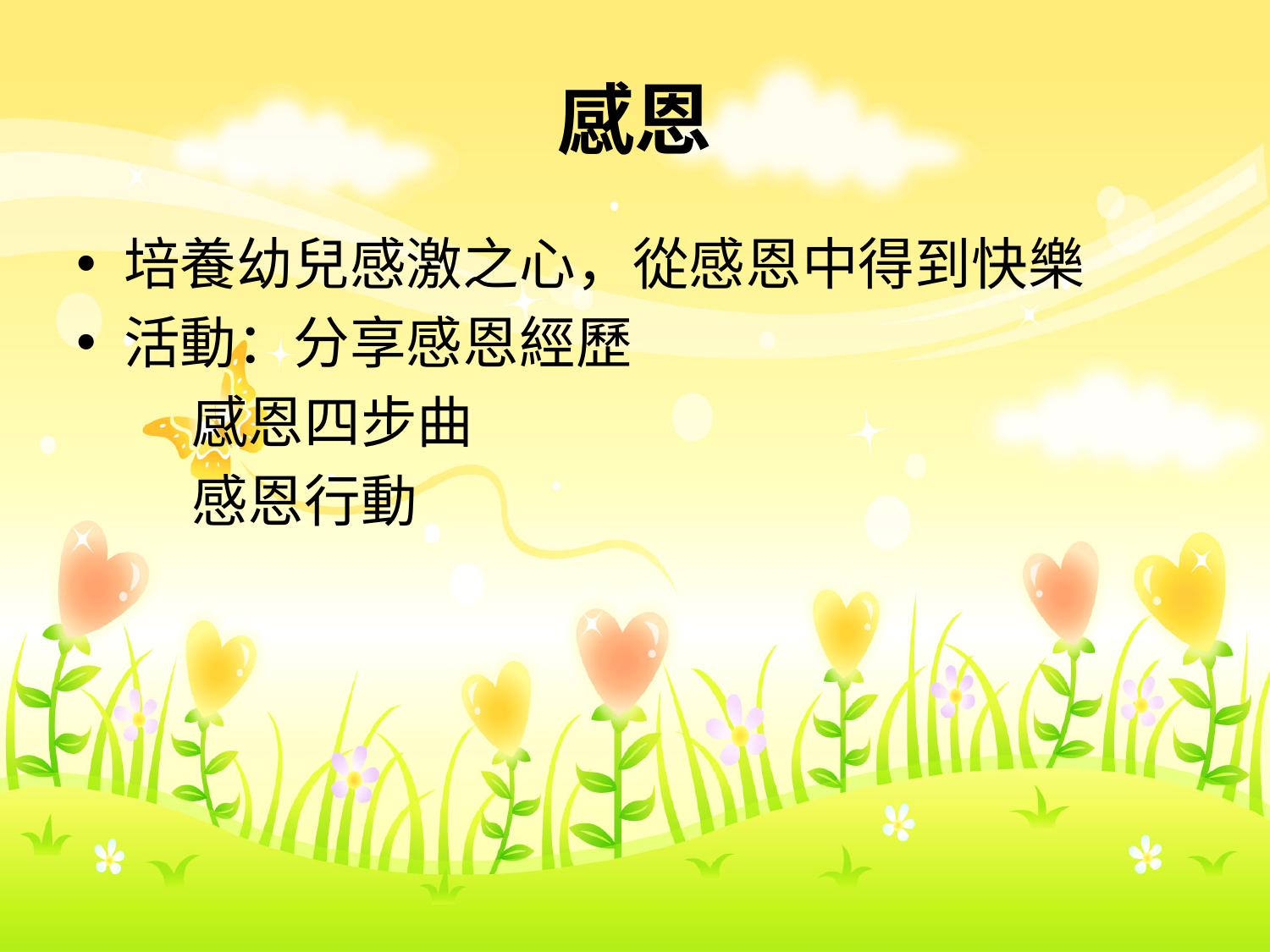

# 感恩
培養幼兒感激之心，從感恩中得到快樂
活動：分享感恩經歷
        感恩四步曲
        感恩行動